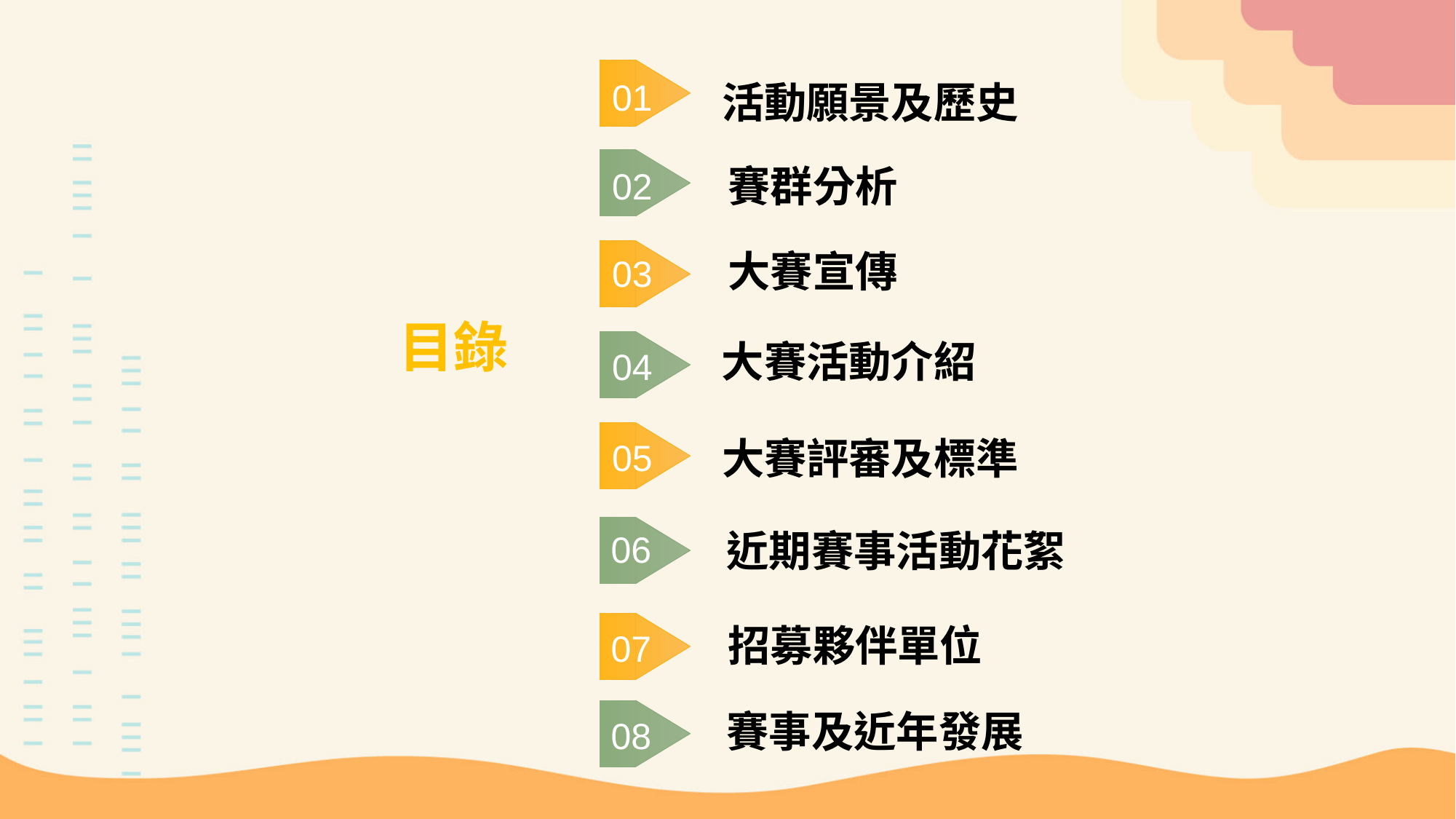

01
活動願景及歷史

02
賽群分析
大賽宣傳
03

目錄
大賽活動介紹

04

05
大賽評審及標準
06

近期賽事活動花絮
招募夥伴單位

07
賽事及近年發展

08